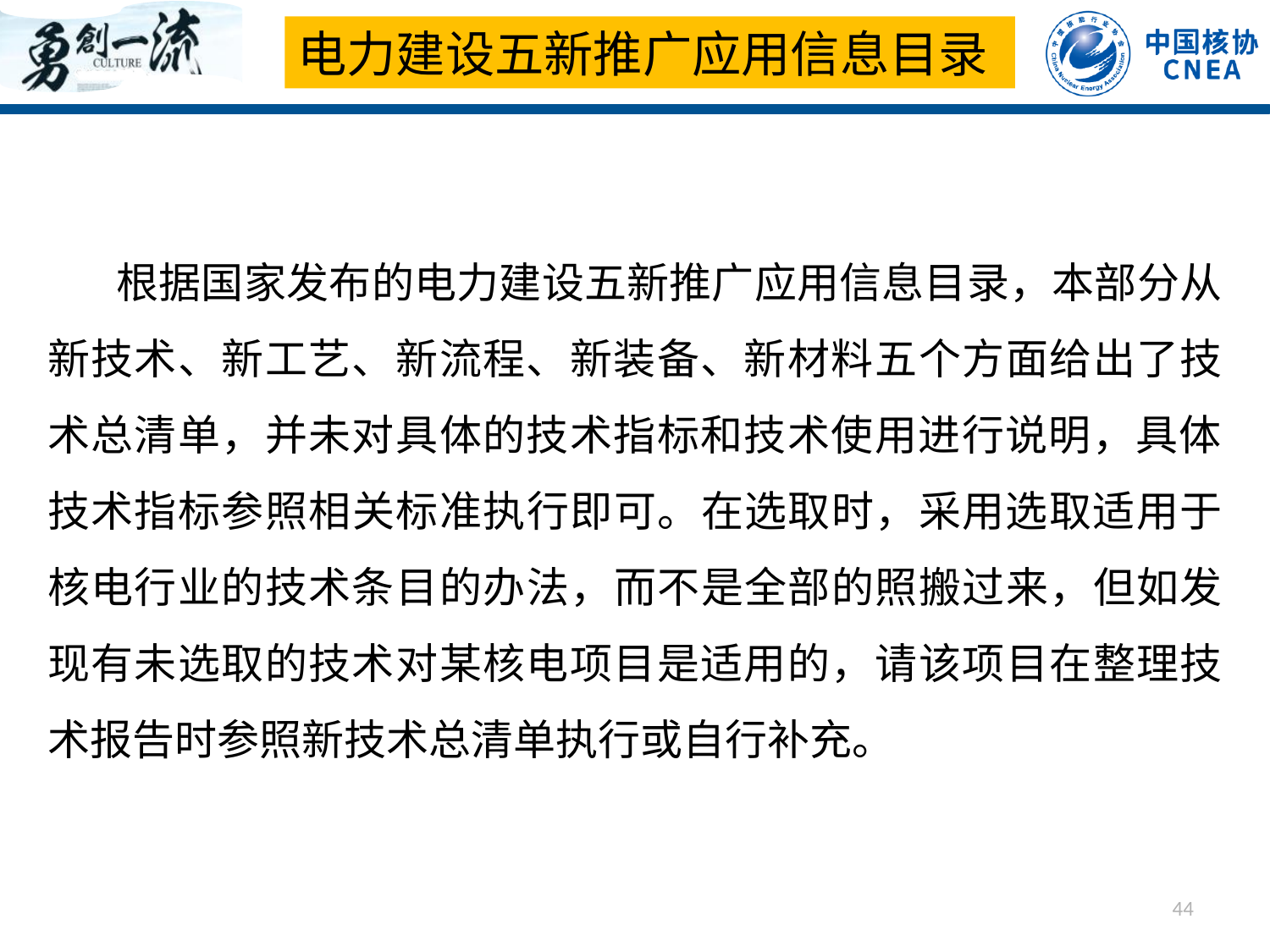

电力建设五新推广应用信息目录
      根据国家发布的电力建设五新推广应用信息目录，本部分从新技术、新工艺、新流程、新装备、新材料五个方面给出了技术总清单，并未对具体的技术指标和技术使用进行说明，具体技术指标参照相关标准执行即可。在选取时，采用选取适用于核电行业的技术条目的办法，而不是全部的照搬过来，但如发现有未选取的技术对某核电项目是适用的，请该项目在整理技术报告时参照新技术总清单执行或自行补充。
44